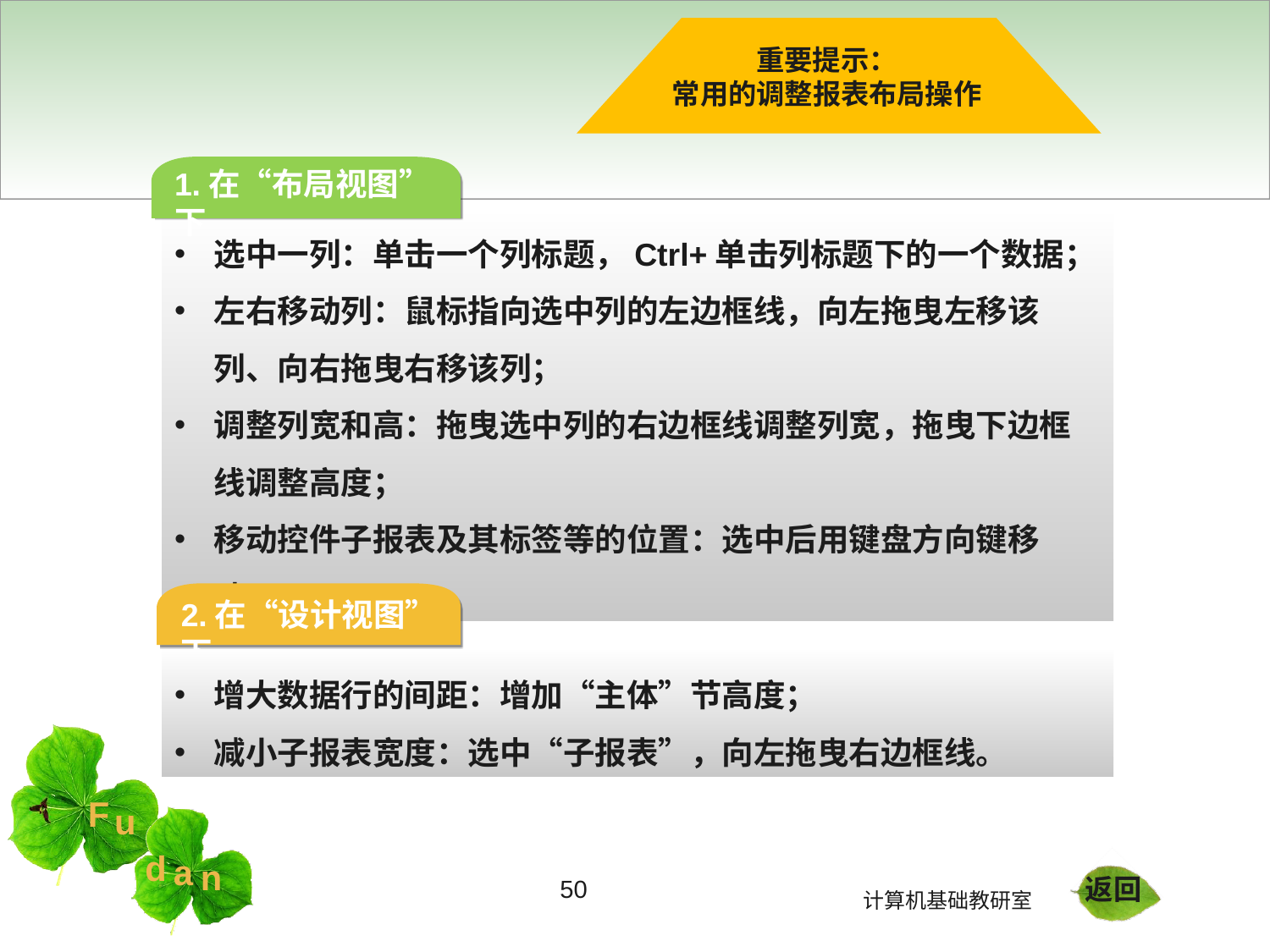

重要提示：
常用的调整报表布局操作

1.在“布局视图”下
选中一列：单击一个列标题，Ctrl+单击列标题下的一个数据；
左右移动列：鼠标指向选中列的左边框线，向左拖曳左移该列、向右拖曳右移该列；
调整列宽和高：拖曳选中列的右边框线调整列宽，拖曳下边框线调整高度；
移动控件子报表及其标签等的位置：选中后用键盘方向键移动。

2.在“设计视图”下
增大数据行的间距：增加“主体”节高度；
减小子报表宽度：选中“子报表”，向左拖曳右边框线。
返回
50